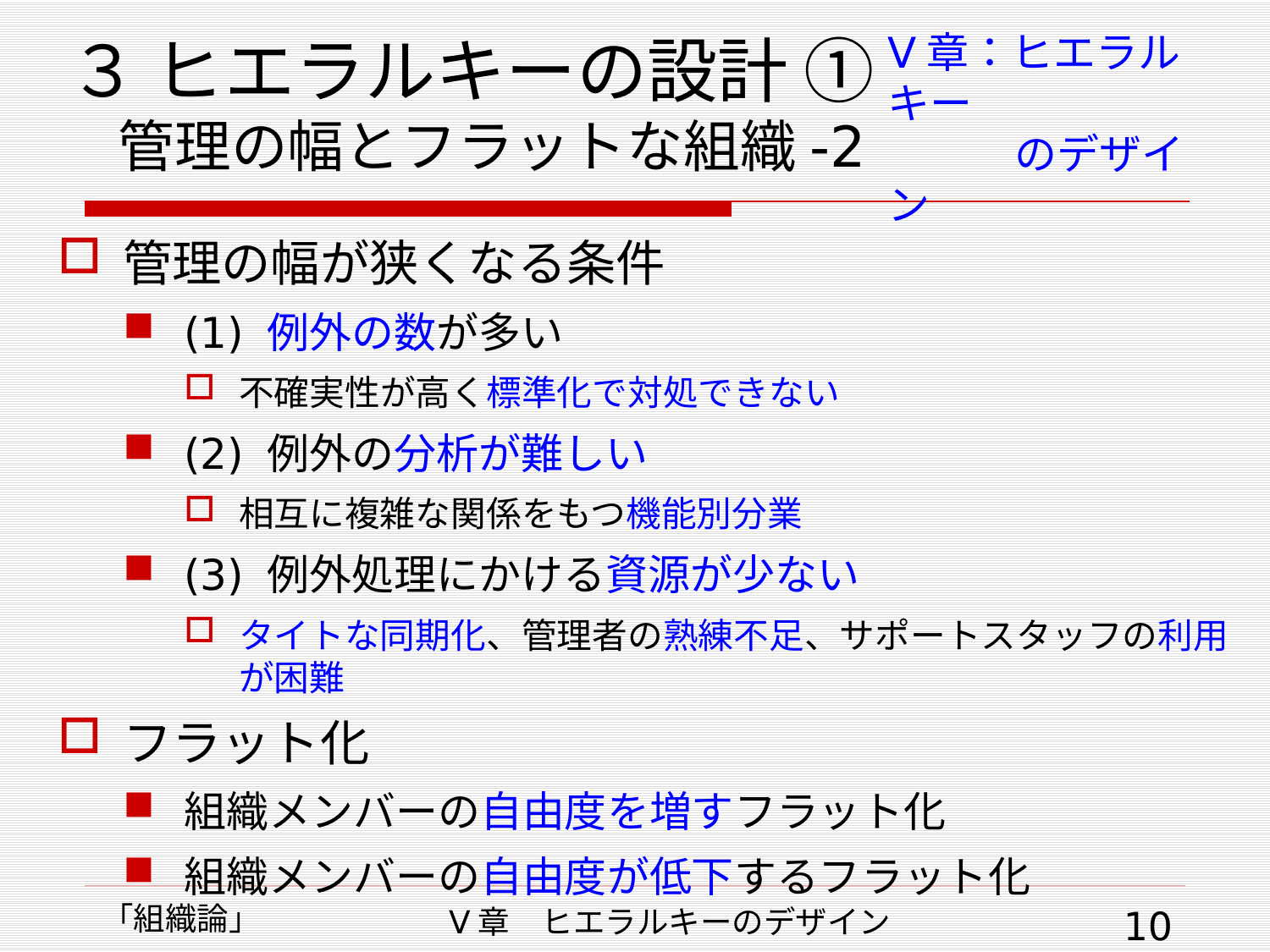

# ３ ヒエラルキーの設計 ① 管理の幅とフラットな組織-2
V章：ヒエラルキー
　　　のデザイン
管理の幅が狭くなる条件
(1) 例外の数が多い
不確実性が高く標準化で対処できない
(2) 例外の分析が難しい
相互に複雑な関係をもつ機能別分業
(3) 例外処理にかける資源が少ない
タイトな同期化、管理者の熟練不足、サポートスタッフの利用が困難
フラット化
組織メンバーの自由度を増すフラット化
組織メンバーの自由度が低下するフラット化
「組織論」
V章　ヒエラルキーのデザイン
10